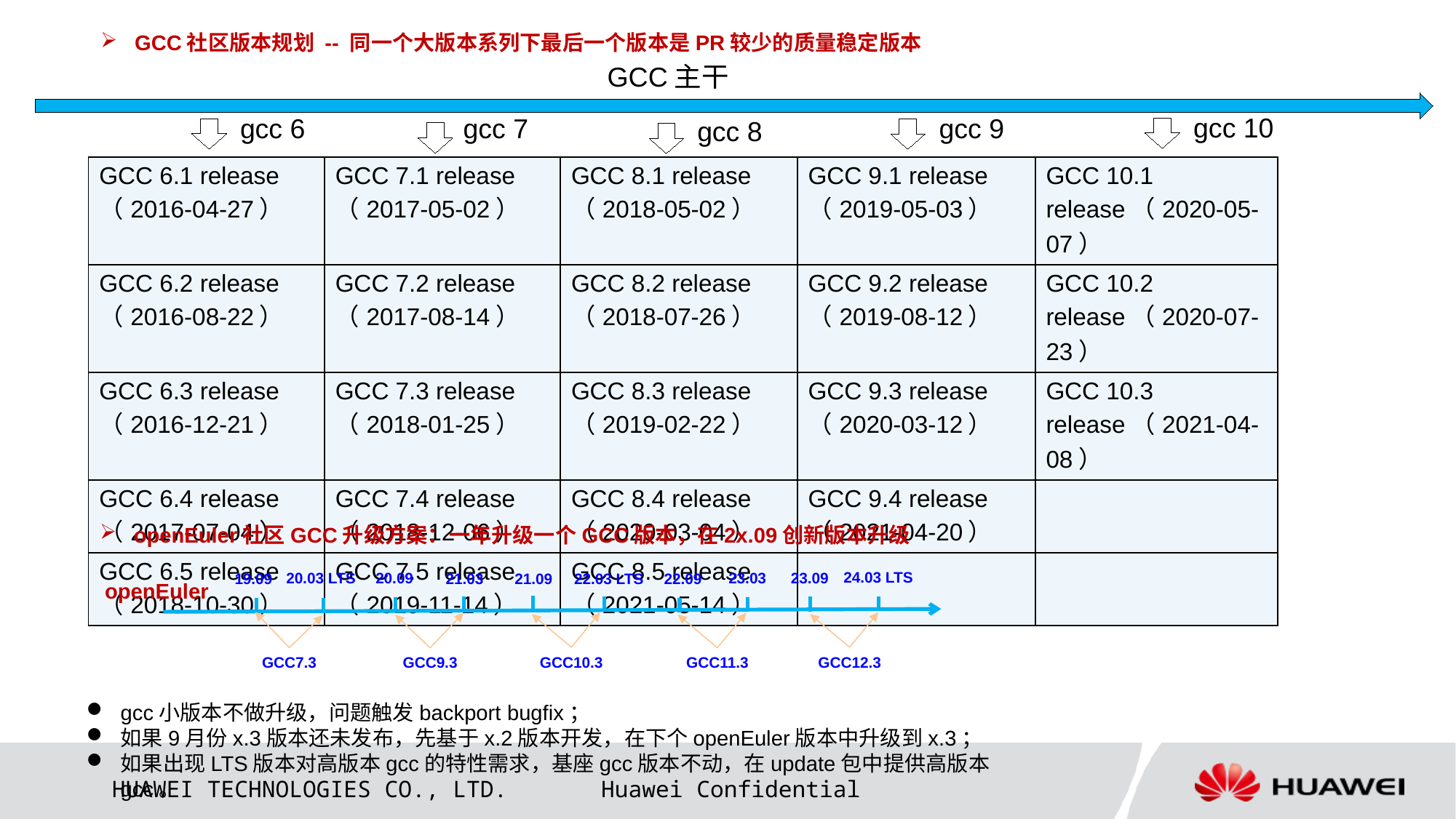

# GCC社区版本规划 -- 同一个大版本系列下最后一个版本是PR较少的质量稳定版本
GCC主干

gcc 10
gcc 6
gcc 7
gcc 9
gcc 8

| GCC 6.1 release（2016-04-27） | GCC 7.1 release（2017-05-02） | GCC 8.1 release（2018-05-02） | GCC 9.1 release（2019-05-03） | GCC 10.1 release（2020-05-07） |
| --- | --- | --- | --- | --- |
| GCC 6.2 release（2016-08-22） | GCC 7.2 release（2017-08-14） | GCC 8.2 release（2018-07-26） | GCC 9.2 release（2019-08-12） | GCC 10.2 release（2020-07-23） |
| GCC 6.3 release（2016-12-21） | GCC 7.3 release（2018-01-25） | GCC 8.3 release（2019-02-22） | GCC 9.3 release（2020-03-12） | GCC 10.3 release（2021-04-08） |
| GCC 6.4 release（2017-07-04） | GCC 7.4 release（2018-12-06） | GCC 8.4 release（2020-03-04） | GCC 9.4 release（2021-04-20） |  |
| GCC 6.5 release（2018-10-30） | GCC 7.5 release（2019-11-14） | GCC 8.5 release（2021-05-14） |  |  |
openEuler社区GCC升级方案：一年升级一个GCC版本，在2x.09创新版本升级
24.03 LTS
20.03 LTS
openEuler
GCC7.3
23.09
20.09
23.03
21.09
21.03
19.09
22.03 LTS
22.09
GCC12.3
GCC10.3
GCC11.3
GCC9.3
gcc小版本不做升级，问题触发backport bugfix；
如果9月份x.3版本还未发布，先基于x.2版本开发，在下个openEuler版本中升级到x.3；
如果出现LTS版本对高版本gcc的特性需求，基座gcc版本不动，在update包中提供高版本gcc。